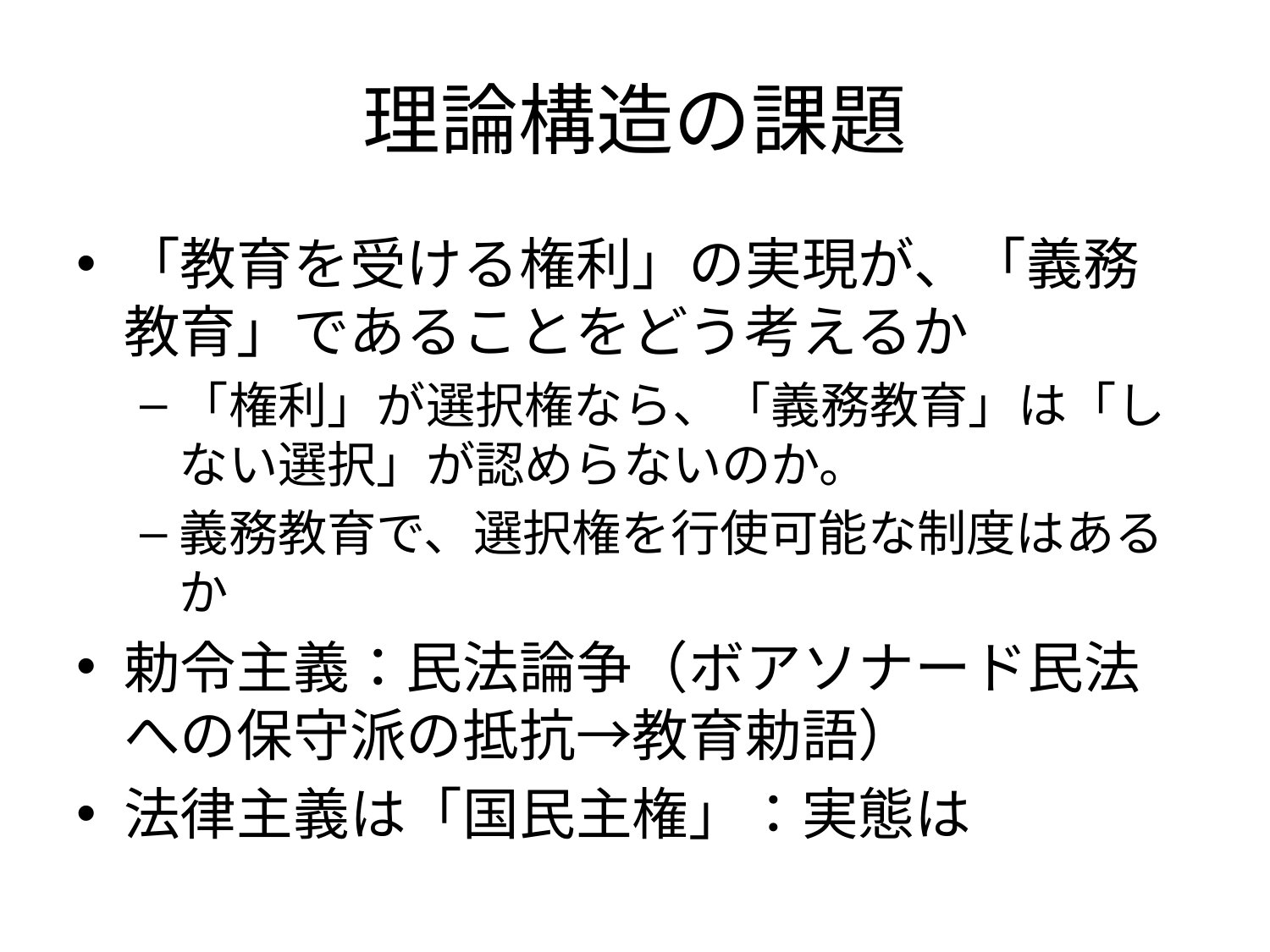

# 理論構造の課題
「教育を受ける権利」の実現が、「義務教育」であることをどう考えるか
「権利」が選択権なら、「義務教育」は「しない選択」が認めらないのか。
義務教育で、選択権を行使可能な制度はあるか
勅令主義：民法論争（ボアソナード民法への保守派の抵抗→教育勅語）
法律主義は「国民主権」：実態は